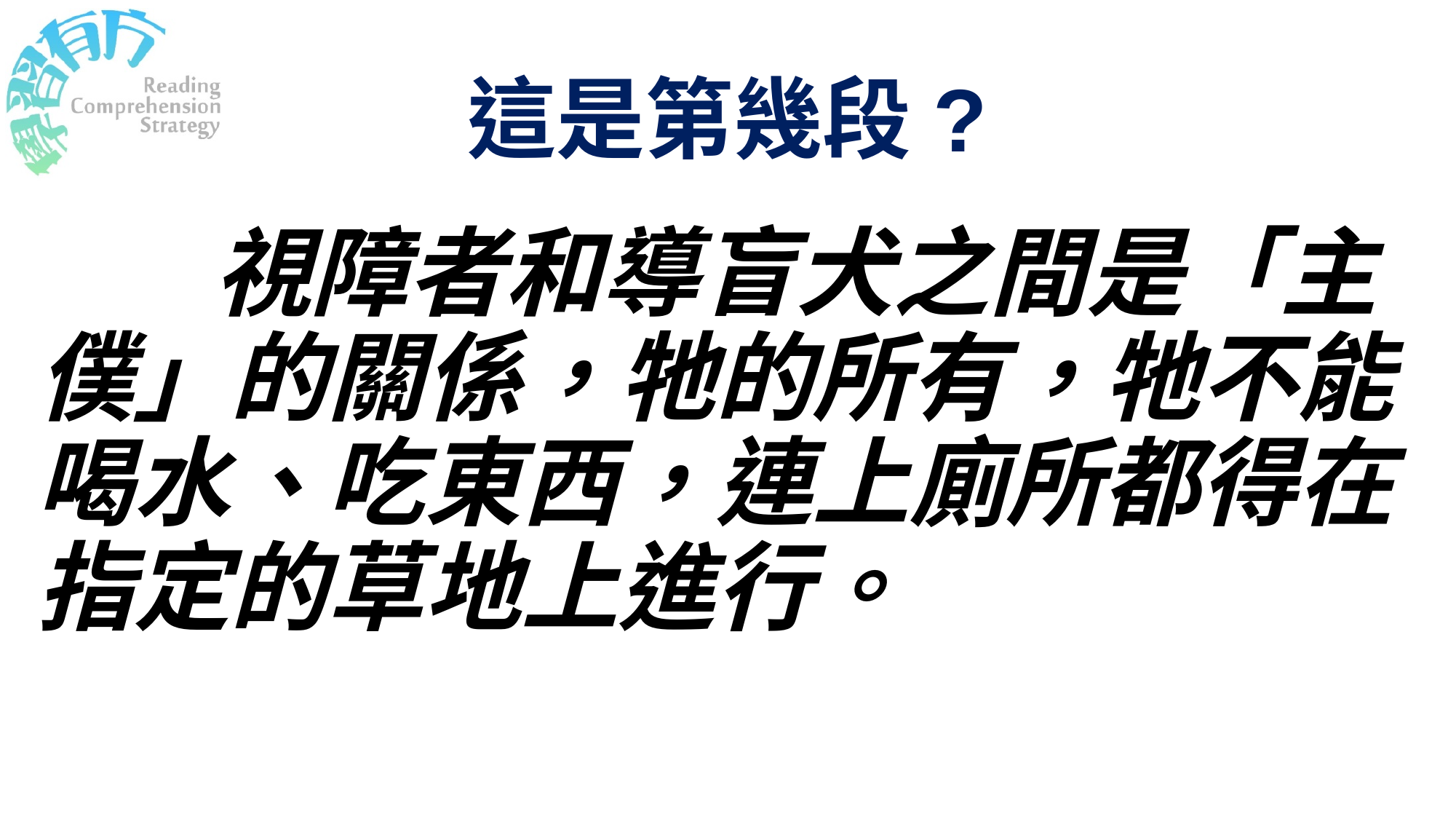

# 這是第幾段?
       視障者和導盲犬之間是「主僕」的關係，牠的所有，牠不能喝水、吃東西，連上廁所都得在指定的草地上進行。